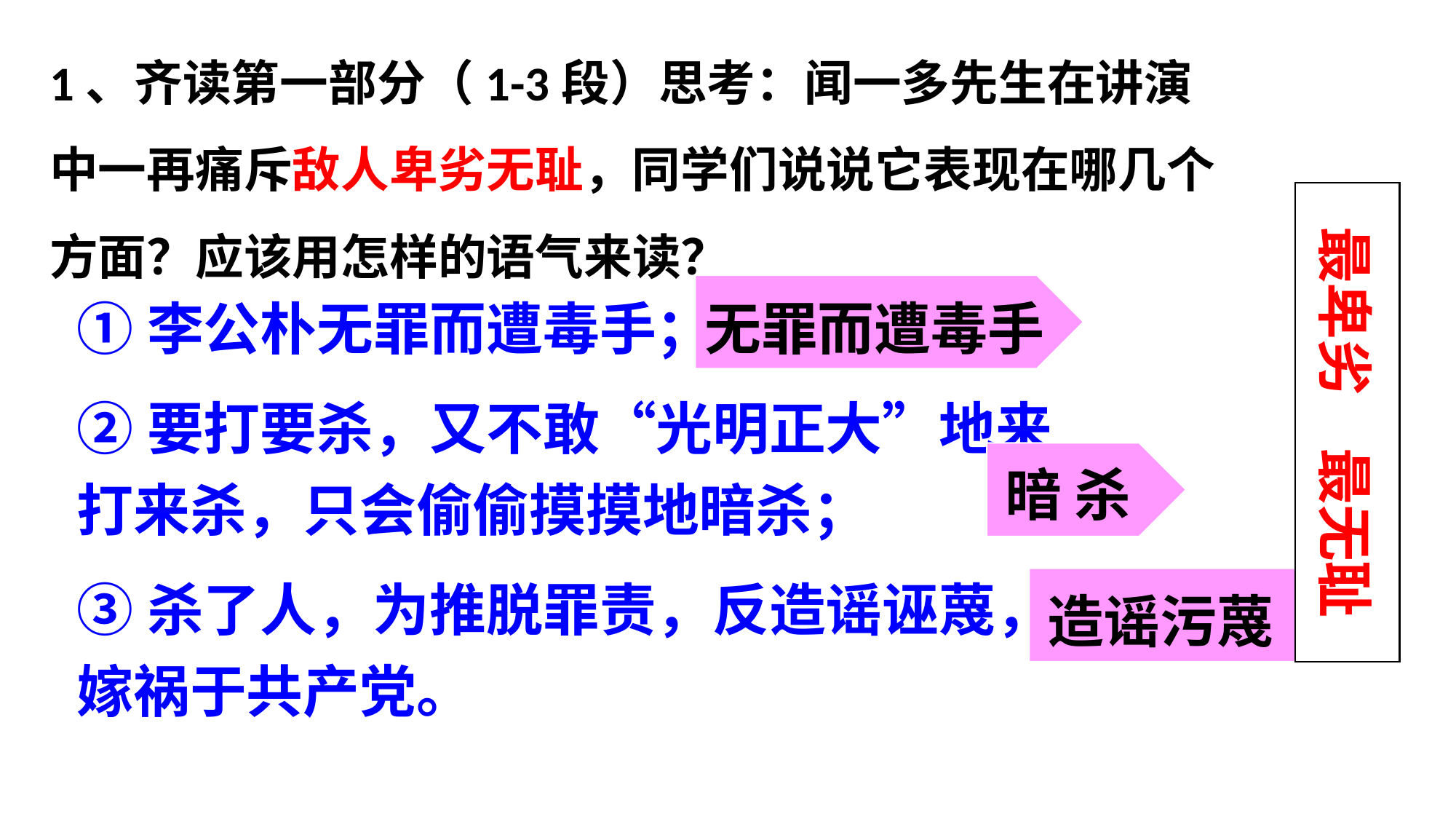

1、齐读第一部分（1-3段）思考：闻一多先生在讲演中一再痛斥敌人卑劣无耻，同学们说说它表现在哪几个方面？应该用怎样的语气来读？
最卑劣    最无耻
①李公朴无罪而遭毒手；
②要打要杀，又不敢“光明正大”地来打来杀，只会偷偷摸摸地暗杀；
③杀了人，为推脱罪责，反造谣诬蔑，嫁祸于共产党。
无罪而遭毒手

暗 杀

造谣污蔑